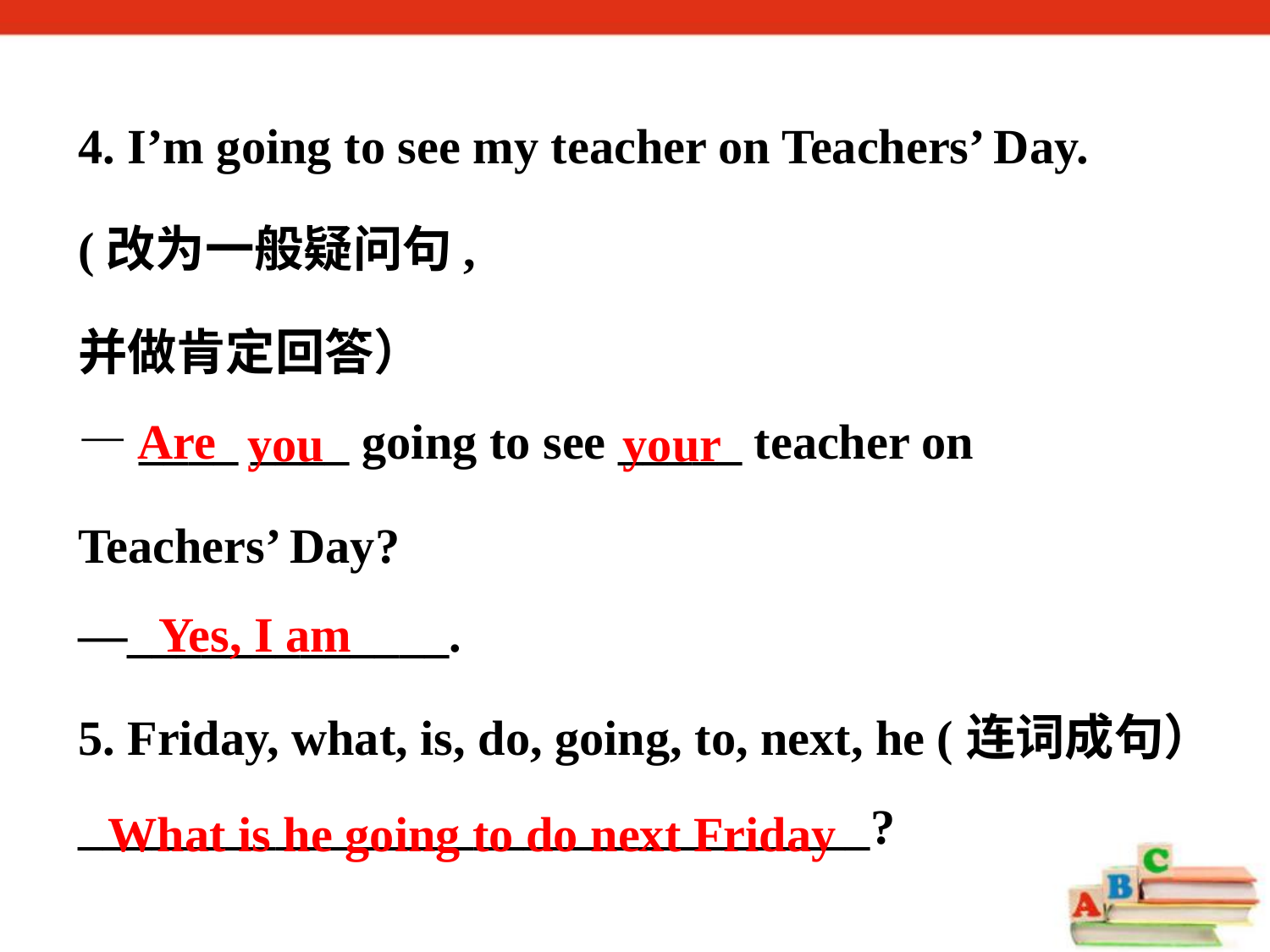

4. I’m going to see my teacher on Teachers’ Day.
(改为一般疑问句,
并做肯定回答）
—____ ____ going to see _____ teacher on
Teachers’ Day?
—_____________.
5. Friday, what, is, do, going, to, next, he (连词成句）
________________________________?
Are
you
your
Yes, I am
What is he going to do next Friday